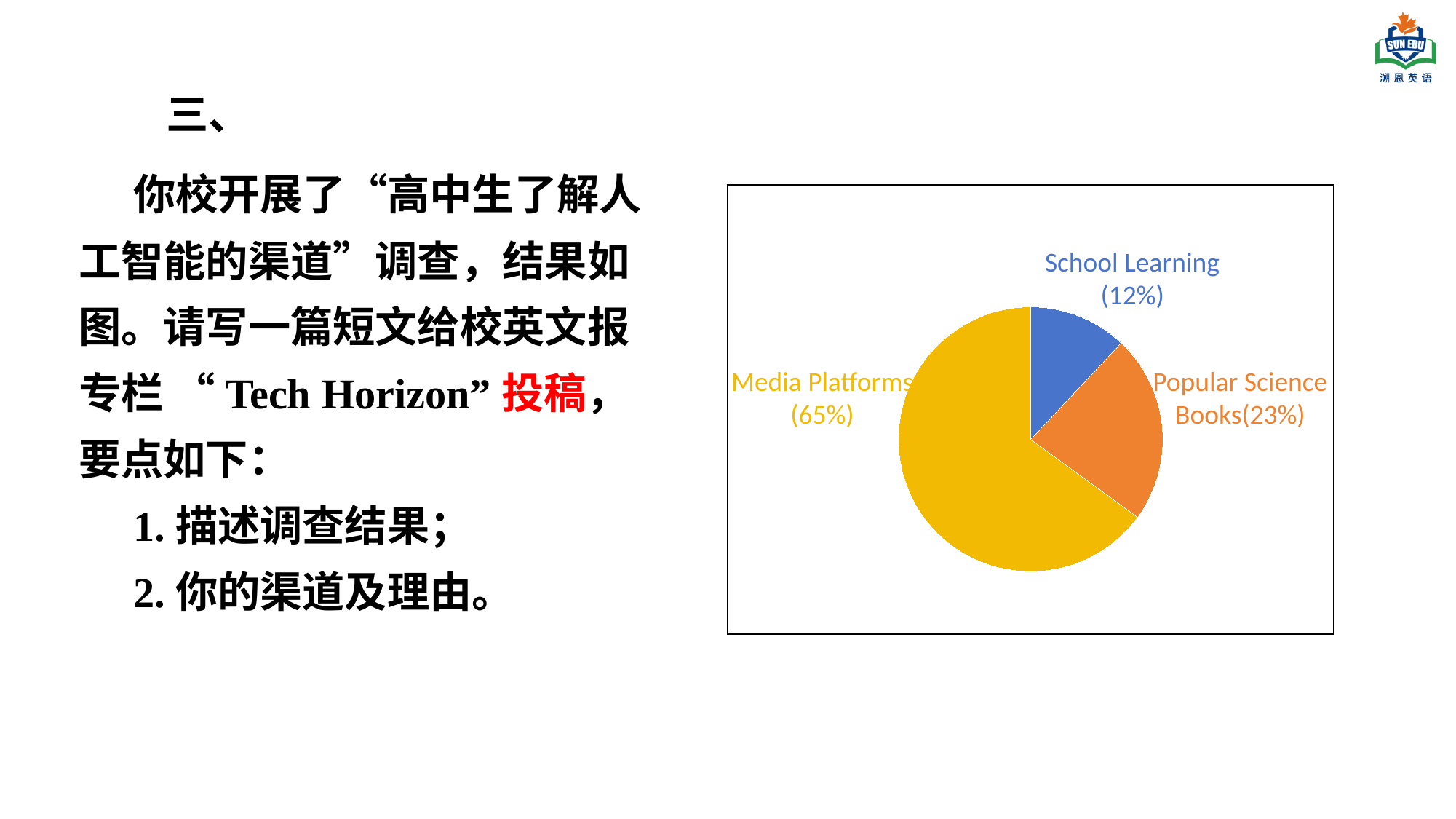

三、
你校开展了“高中生了解人工智能的渠道”调查，结果如图。请写一篇短文给校英文报专栏 “Tech Horizon”投稿，要点如下：
1.描述调查结果；
2.你的渠道及理由。

School Learning
(12%)

### Chart

| Category | 列1 |
|---|---|
| School Learing | 0.12 |
| Popular Science Books | 0.23 |
| Media Platforms | 0.65 |
Media Platforms
(65%)
Popular Science Books(23%)